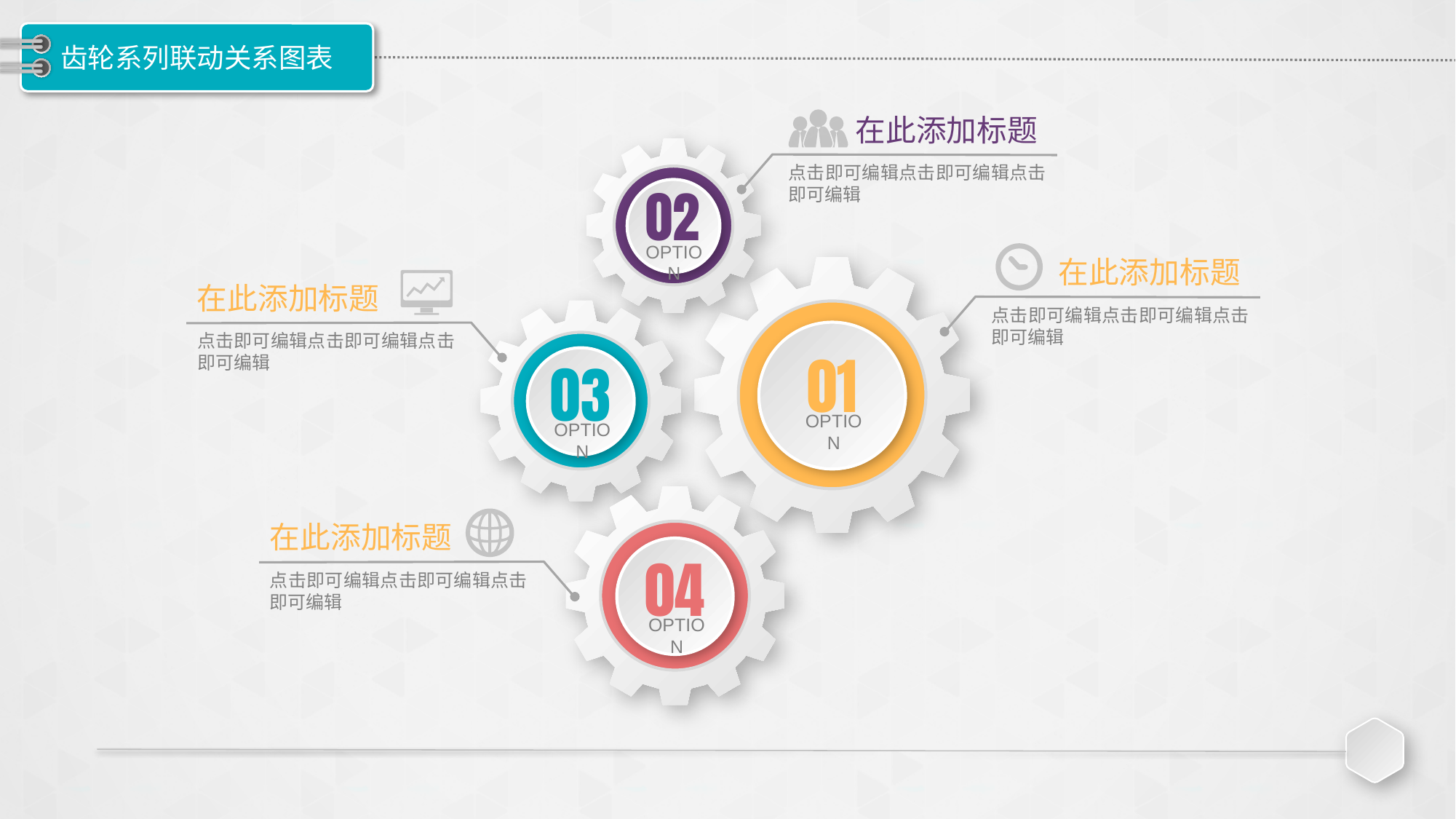

# 齿轮系列联动关系图表
在此添加标题

点击即可编辑点击即可编辑点击即可编辑

02
OPTION

在此添加标题

点击即可编辑点击即可编辑点击即可编辑

在此添加标题

点击即可编辑点击即可编辑点击即可编辑

01
OPTION
03
OPTION

在此添加标题

点击即可编辑点击即可编辑点击即可编辑
04
OPTION
103